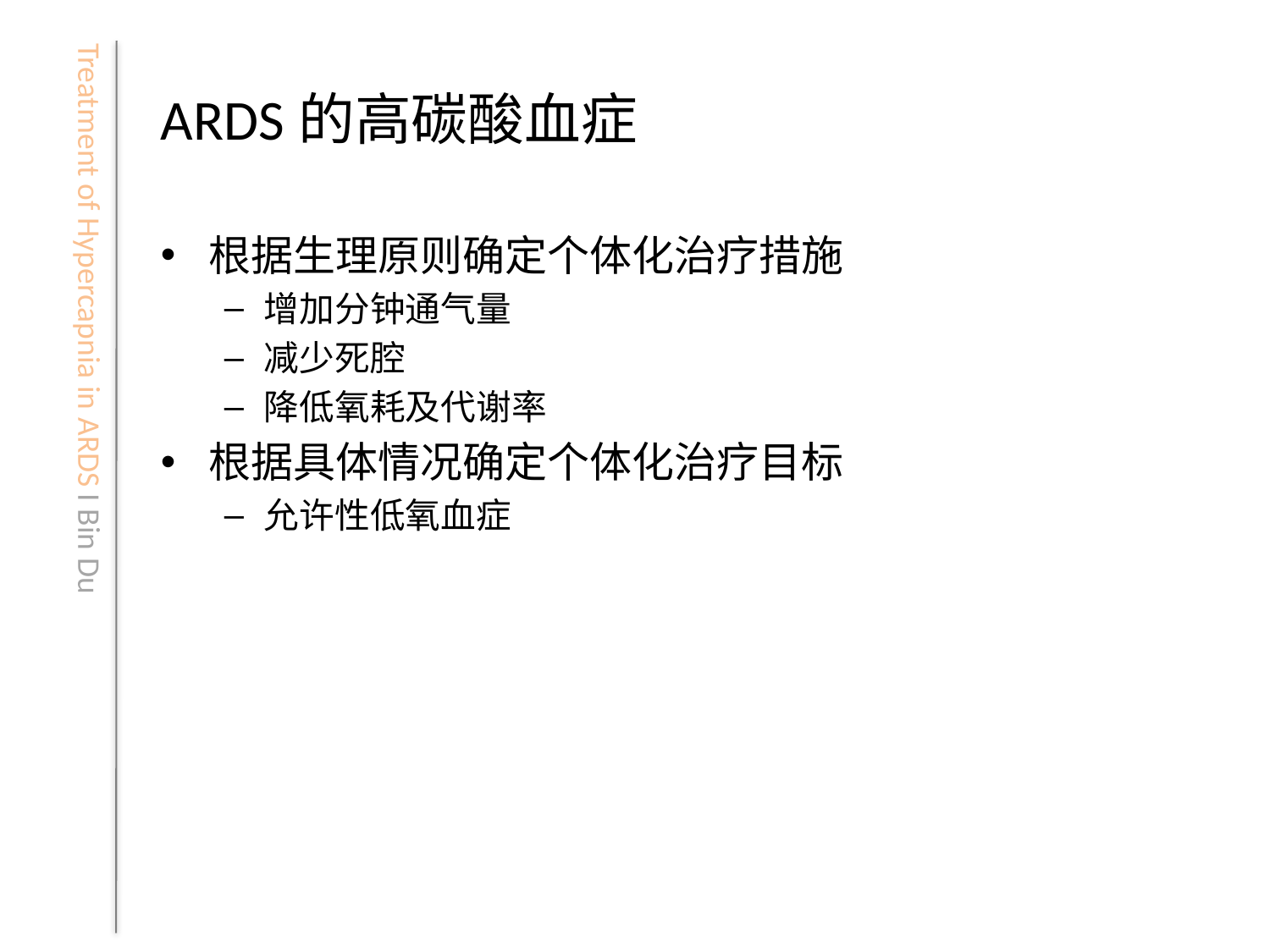

# ARDS的高碳酸血症
根据生理原则确定个体化治疗措施
增加分钟通气量
减少死腔
降低氧耗及代谢率
根据具体情况确定个体化治疗目标
允许性低氧血症